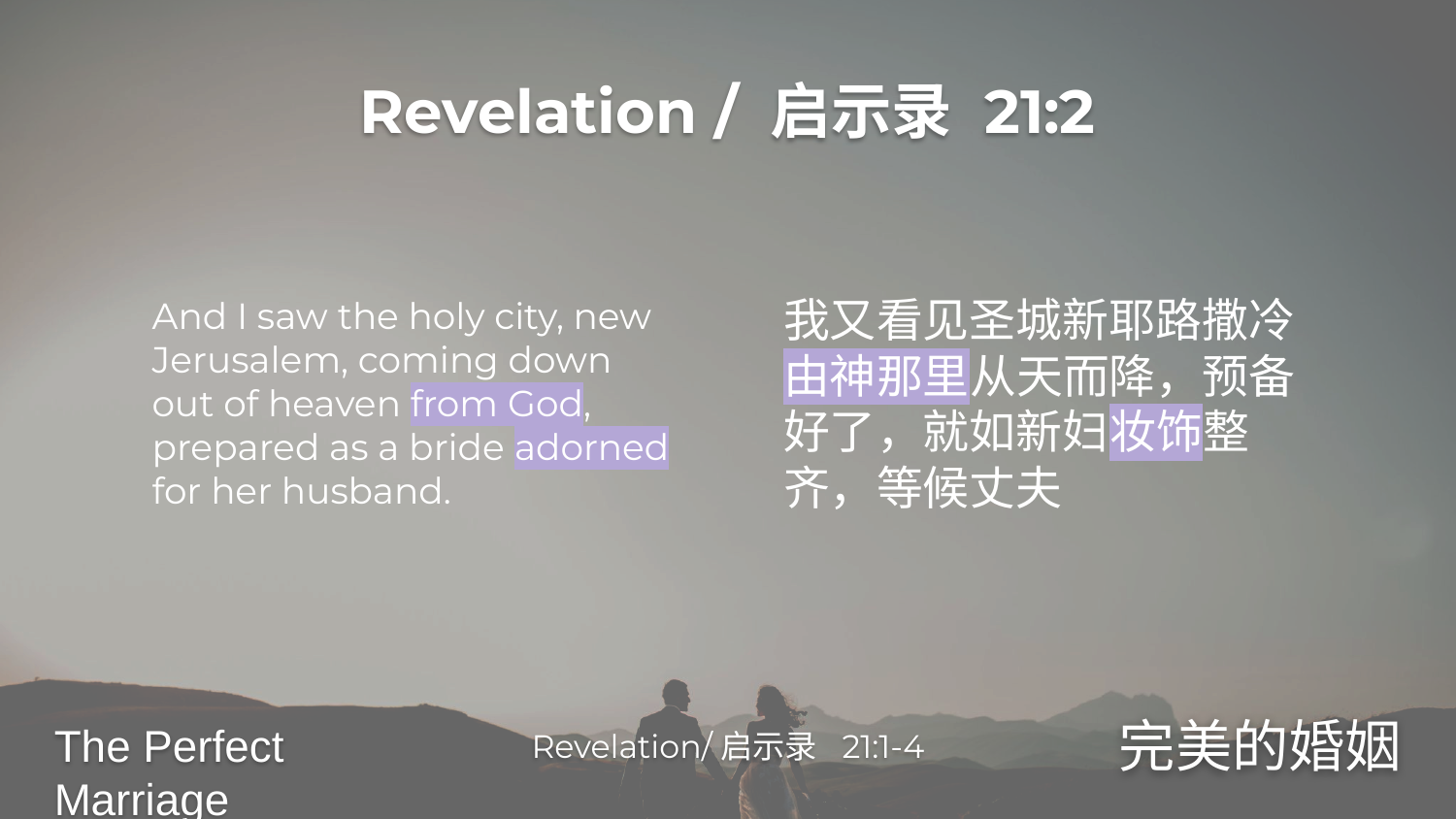

Revelation / 启示录 21:2
我又看见圣城新耶路撒冷由神那里从天而降，预备好了，就如新妇妆饰整齐，等候丈夫
And I saw the holy city, new Jerusalem, coming down out of heaven from God, prepared as a bride adorned for her husband.